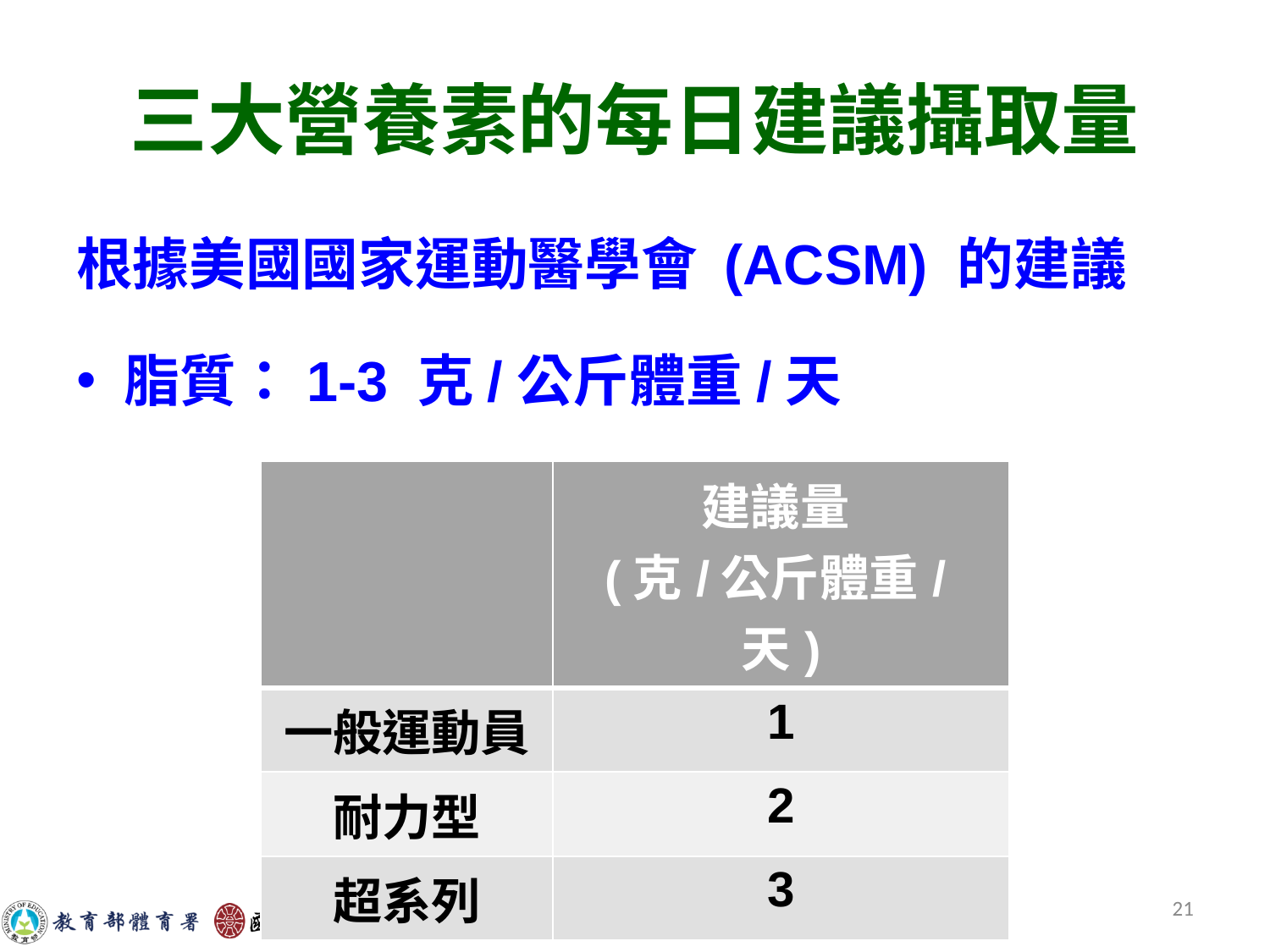

# 三大營養素的每日建議攝取量
根據美國國家運動醫學會 (ACSM) 的建議

脂質：1-3 克/公斤體重/天
|  | 建議量 (克/公斤體重/天) |
| --- | --- |
| 一般運動員 | 1 |
| 耐力型 | 2 |
| 超系列 | 3 |
21